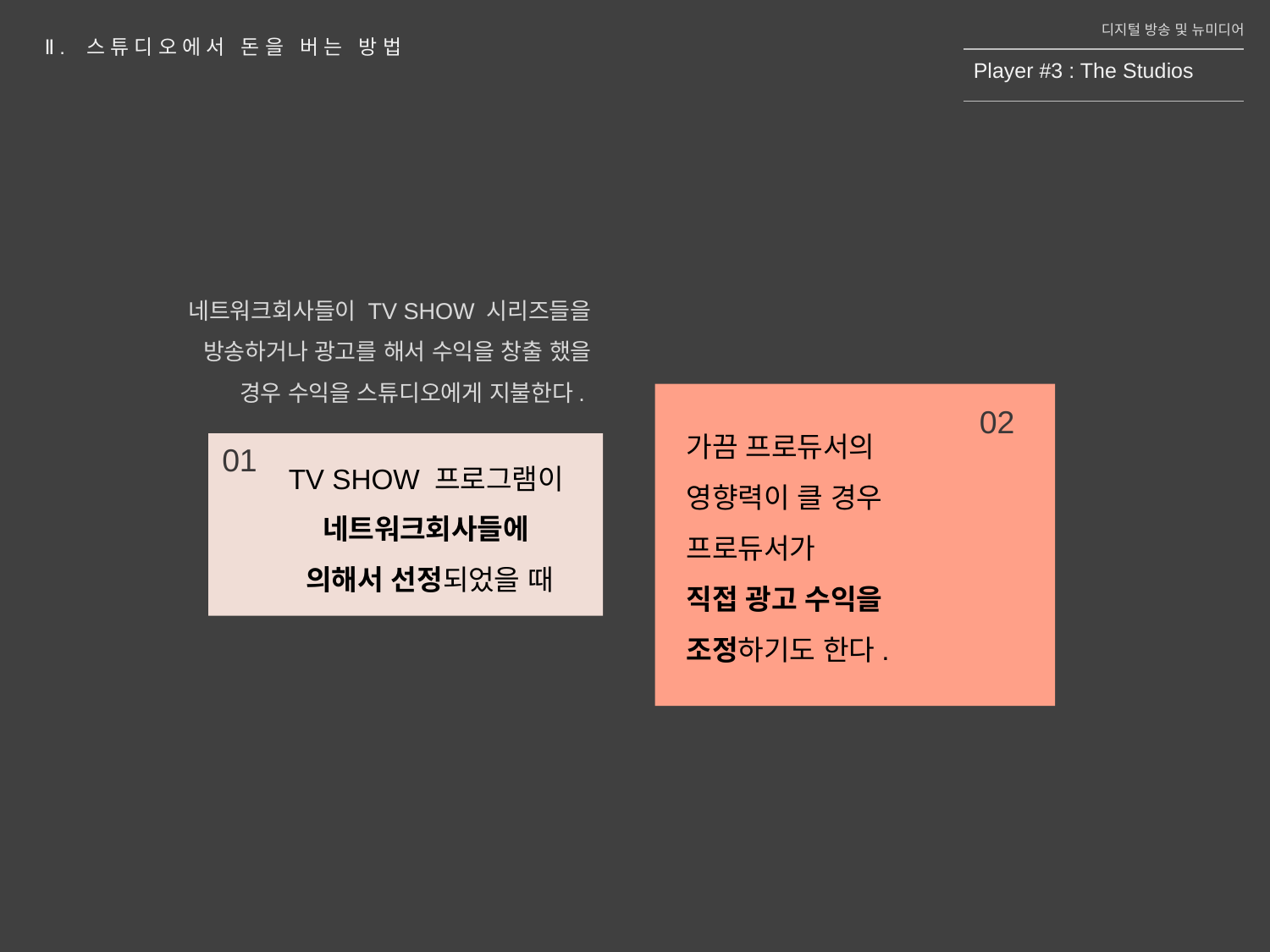

디지털 방송 및 뉴미디어
Player #3 : The Studios
Ⅱ. 스튜디오에서 돈을 버는 방법
네트워크회사들이 TV SHOW 시리즈들을 방송하거나 광고를 해서 수익을 창출 했을 경우 수익을 스튜디오에게 지불한다.

가끔 프로듀서의
영향력이 클 경우
프로듀서가
직접 광고 수익을
조정하기도 한다.
02

01
TV SHOW 프로그램이
네트워크회사들에
의해서 선정되었을 때